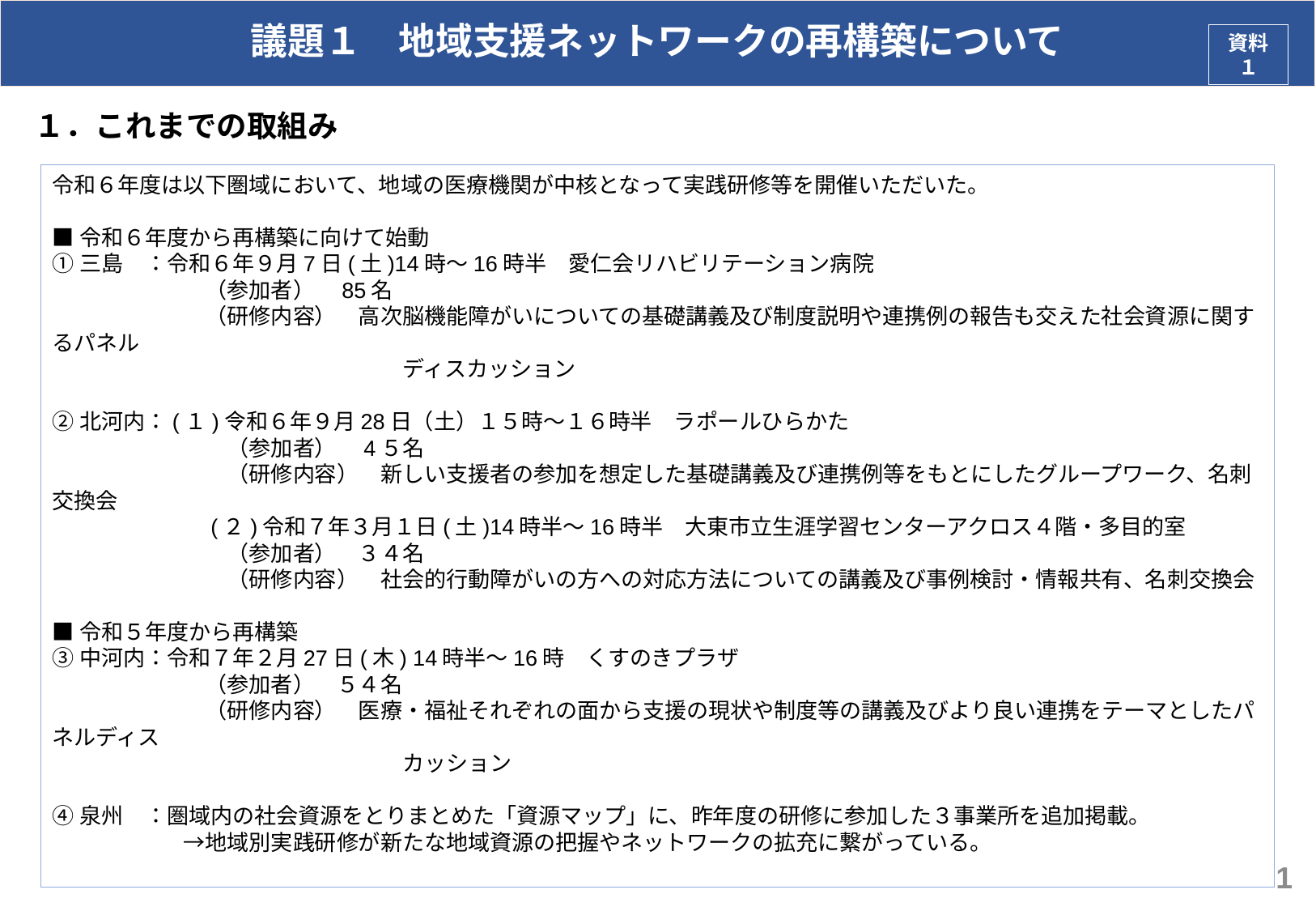

# 議題１　地域支援ネットワークの再構築について
資料１
１．これまでの取組み

令和６年度は以下圏域において、地域の医療機関が中核となって実践研修等を開催いただいた。

■令和６年度から再構築に向けて始動
①三島　：令和６年９月7日(土)14時～16時半　愛仁会リハビリテーション病院
　　　　　　　（参加者）　85名
　　　　　　　（研修内容）　高次脳機能障がいについての基礎講義及び制度説明や連携例の報告も交えた社会資源に関するパネル
　　　　　　　　　　　　　　　　ディスカッション

②北河内：(１)令和６年９月28日（土）１５時～１６時半　ラポールひらかた
　　　　　　　　（参加者）　4５名
　　　　　　　　（研修内容）　新しい支援者の参加を想定した基礎講義及び連携例等をもとにしたグループワーク、名刺交換会
　　　　　　　(２)令和７年３月１日(土)14時半～16時半　大東市立生涯学習センターアクロス４階・多目的室
　　　　　　　　（参加者）　３４名
　　　　　　　　（研修内容）　社会的行動障がいの方への対応方法についての講義及び事例検討・情報共有、名刺交換会

■令和５年度から再構築
③中河内：令和７年２月27日(木) 14時半～16時　くすのきプラザ
　　　　　　　（参加者）　５４名
　　　　　　　（研修内容）　医療・福祉それぞれの面から支援の現状や制度等の講義及びより良い連携をテーマとしたパネルディス
　　　　　　　　　　　　　　　　カッション

④泉州　：圏域内の社会資源をとりまとめた「資源マップ」に、昨年度の研修に参加した３事業所を追加掲載。
　　　　　　→地域別実践研修が新たな地域資源の把握やネットワークの拡充に繋がっている。

1